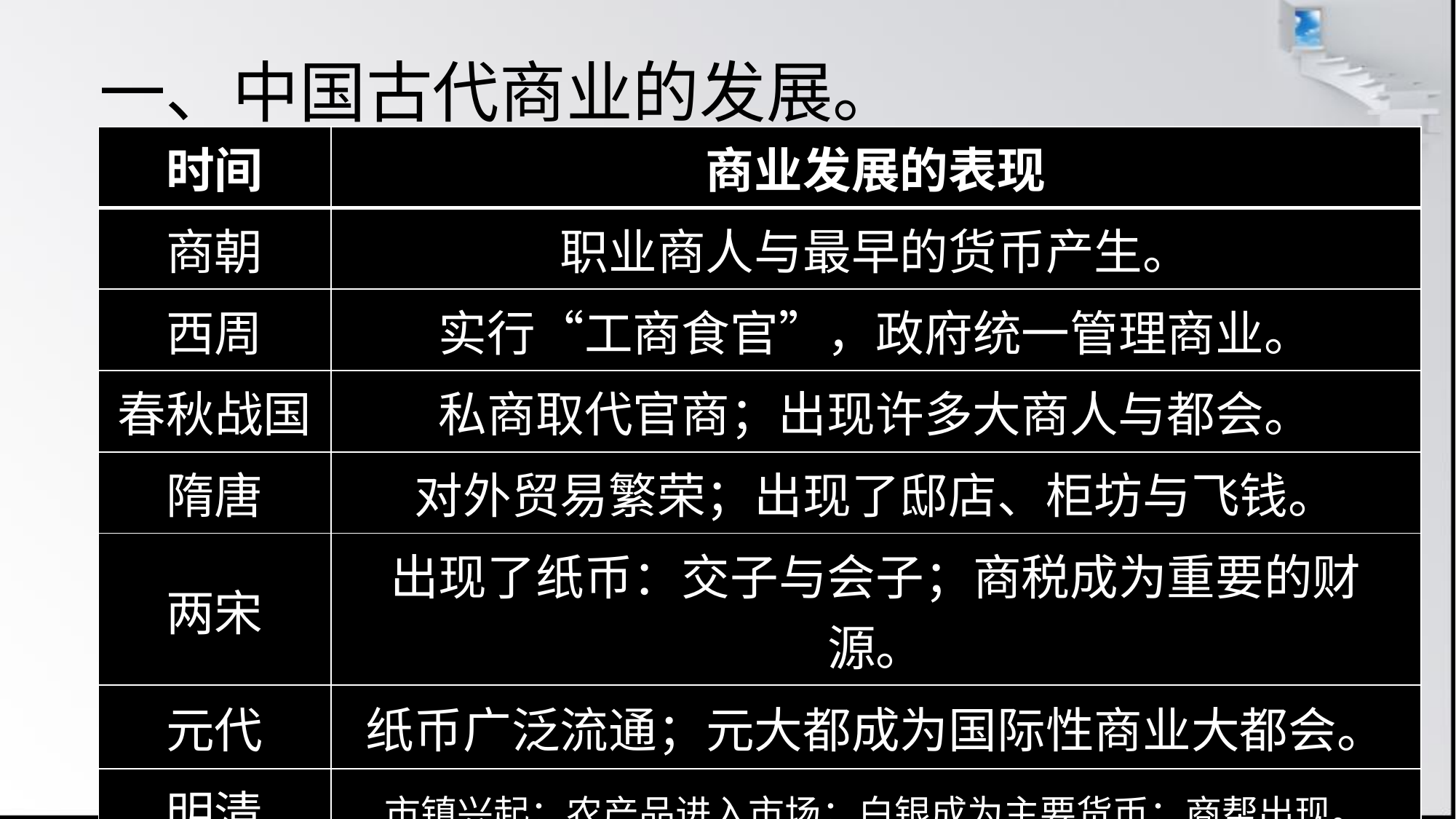

# 一、中国古代商业的发展。

| 时间 | 商业发展的表现 |
| --- | --- |
| 商朝 | 职业商人与最早的货币产生。 |
| 西周 | 实行“工商食官”，政府统一管理商业。 |
| 春秋战国 | 私商取代官商；出现许多大商人与都会。 |
| 隋唐 | 对外贸易繁荣；出现了邸店、柜坊与飞钱。 |
| 两宋 | 出现了纸币：交子与会子；商税成为重要的财源。 |
| 元代 | 纸币广泛流通；元大都成为国际性商业大都会。 |
| 明清 | 市镇兴起；农产品进入市场；白银成为主要货币；商帮出现。 |